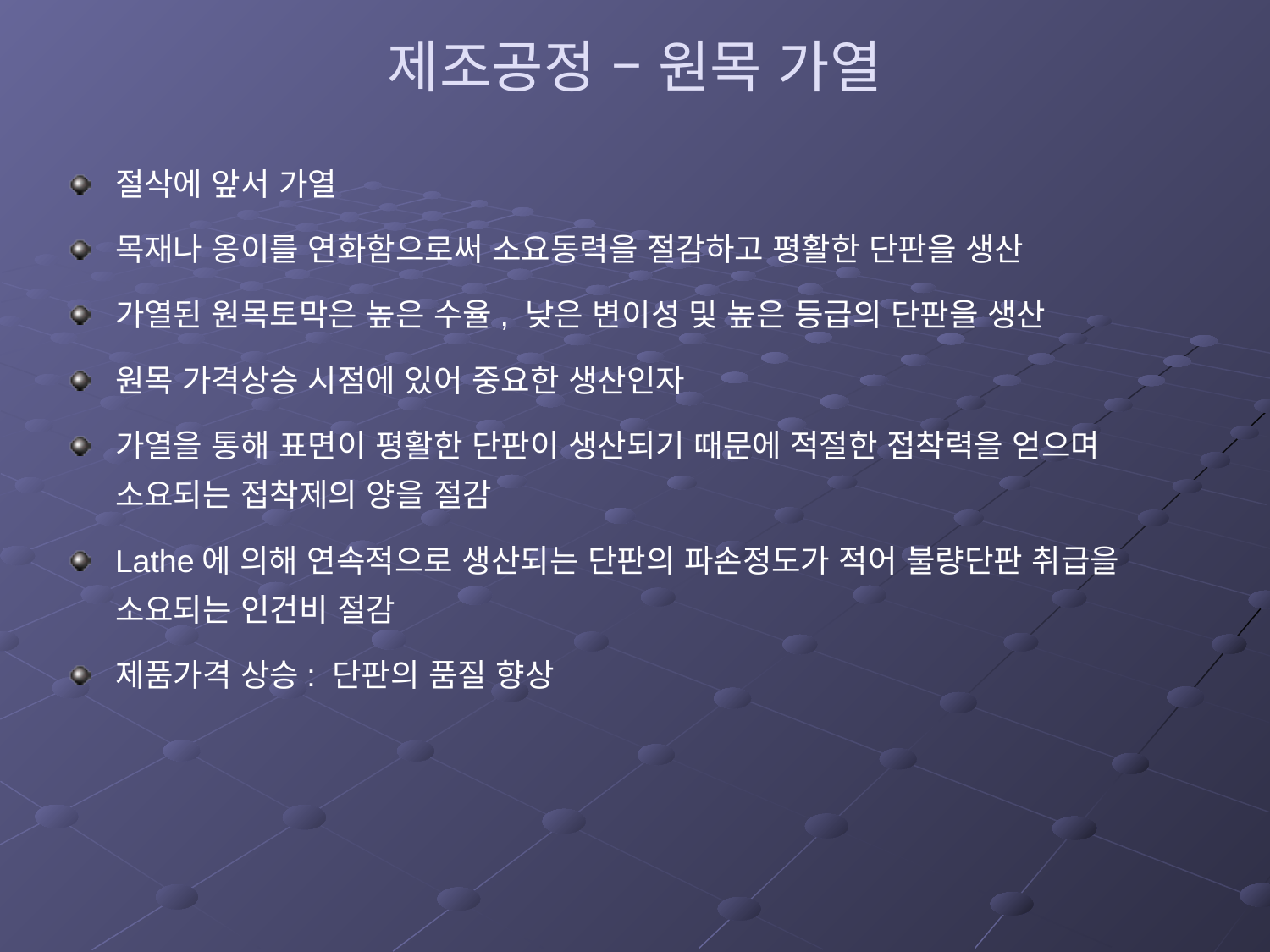

# 제조공정 – 원목 가열
절삭에 앞서 가열
목재나 옹이를 연화함으로써 소요동력을 절감하고 평활한 단판을 생산
가열된 원목토막은 높은 수율, 낮은 변이성 및 높은 등급의 단판을 생산
원목 가격상승 시점에 있어 중요한 생산인자
가열을 통해 표면이 평활한 단판이 생산되기 때문에 적절한 접착력을 얻으며 소요되는 접착제의 양을 절감
Lathe에 의해 연속적으로 생산되는 단판의 파손정도가 적어 불량단판 취급을 소요되는 인건비 절감
제품가격 상승: 단판의 품질 향상